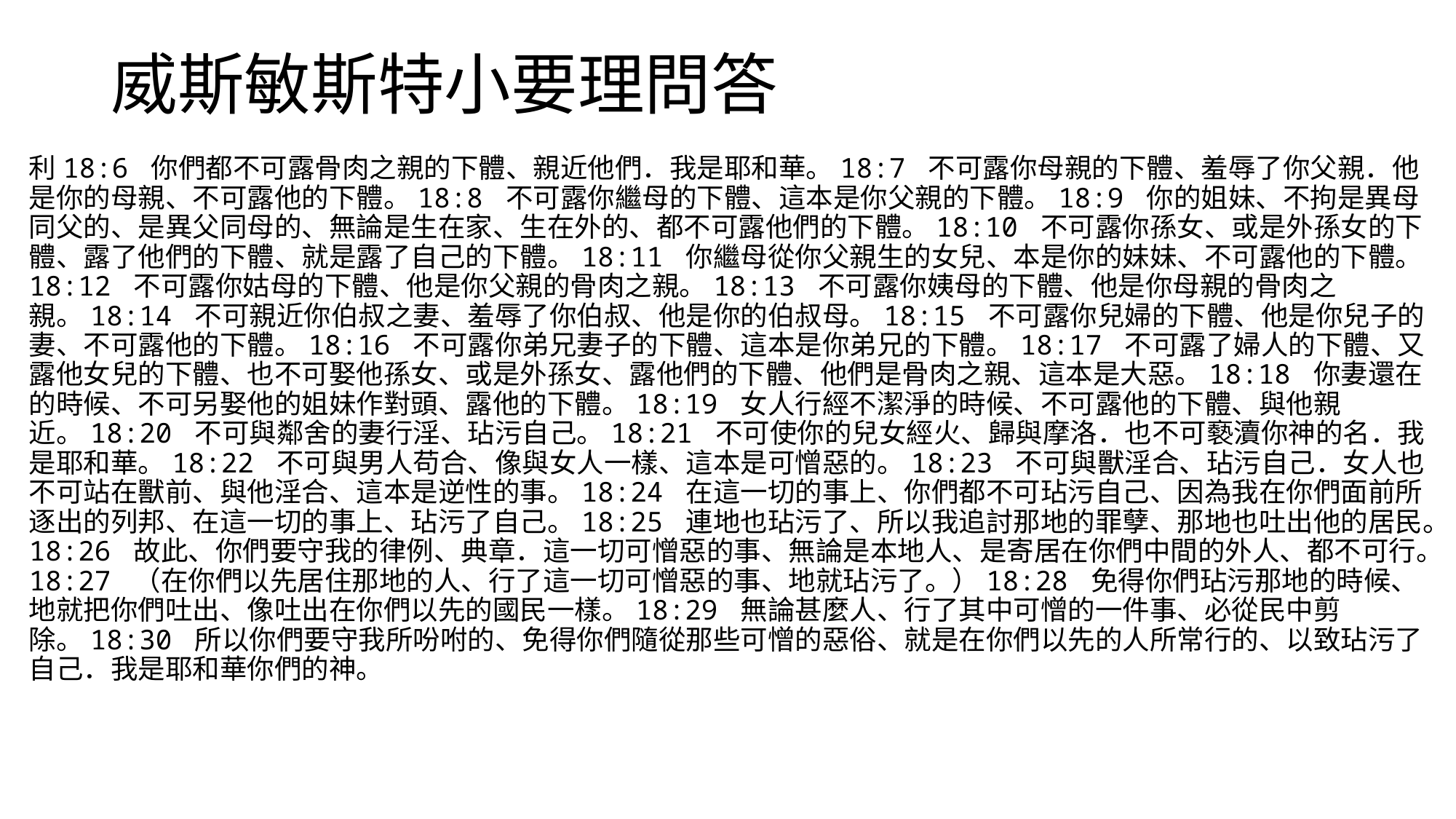

# 威斯敏斯特小要理問答
利18:6 你們都不可露骨肉之親的下體、親近他們．我是耶和華。18:7 不可露你母親的下體、羞辱了你父親．他是你的母親、不可露他的下體。18:8 不可露你繼母的下體、這本是你父親的下體。18:9 你的姐妹、不拘是異母同父的、是異父同母的、無論是生在家、生在外的、都不可露他們的下體。18:10 不可露你孫女、或是外孫女的下體、露了他們的下體、就是露了自己的下體。18:11 你繼母從你父親生的女兒、本是你的妹妹、不可露他的下體。18:12 不可露你姑母的下體、他是你父親的骨肉之親。18:13 不可露你姨母的下體、他是你母親的骨肉之親。18:14 不可親近你伯叔之妻、羞辱了你伯叔、他是你的伯叔母。18:15 不可露你兒婦的下體、他是你兒子的妻、不可露他的下體。18:16 不可露你弟兄妻子的下體、這本是你弟兄的下體。18:17 不可露了婦人的下體、又露他女兒的下體、也不可娶他孫女、或是外孫女、露他們的下體、他們是骨肉之親、這本是大惡。18:18 你妻還在的時候、不可另娶他的姐妹作對頭、露他的下體。18:19 女人行經不潔淨的時候、不可露他的下體、與他親近。18:20 不可與鄰舍的妻行淫、玷污自己。18:21 不可使你的兒女經火、歸與摩洛．也不可褻瀆你神的名．我是耶和華。18:22 不可與男人苟合、像與女人一樣、這本是可憎惡的。18:23 不可與獸淫合、玷污自己．女人也不可站在獸前、與他淫合、這本是逆性的事。18:24 在這一切的事上、你們都不可玷污自己、因為我在你們面前所逐出的列邦、在這一切的事上、玷污了自己。18:25 連地也玷污了、所以我追討那地的罪孽、那地也吐出他的居民。18:26 故此、你們要守我的律例、典章．這一切可憎惡的事、無論是本地人、是寄居在你們中間的外人、都不可行。18:27 （在你們以先居住那地的人、行了這一切可憎惡的事、地就玷污了。）18:28 免得你們玷污那地的時候、地就把你們吐出、像吐出在你們以先的國民一樣。18:29 無論甚麼人、行了其中可憎的一件事、必從民中剪除。18:30 所以你們要守我所吩咐的、免得你們隨從那些可憎的惡俗、就是在你們以先的人所常行的、以致玷污了自己．我是耶和華你們的神。